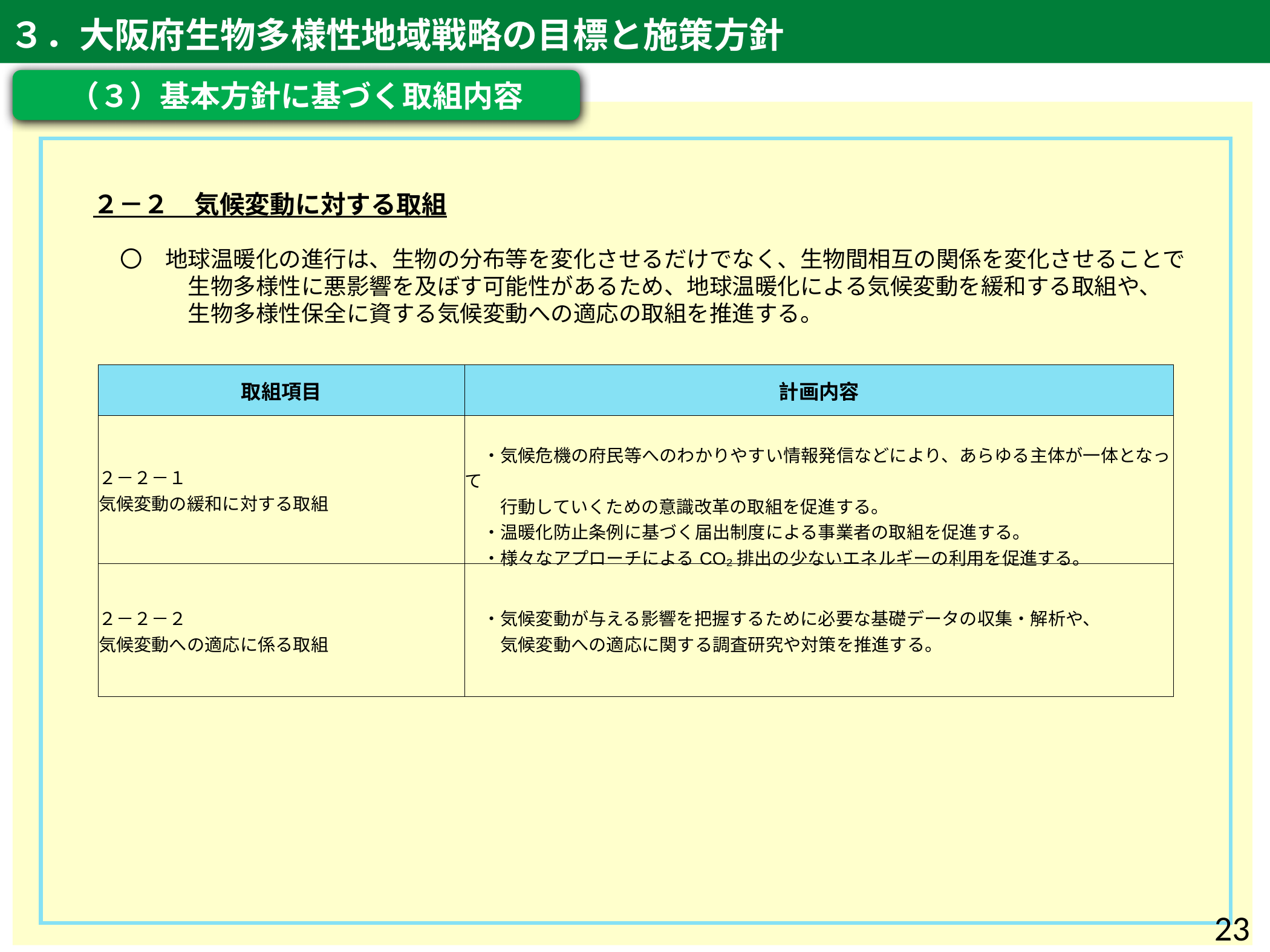

３．大阪府生物多様性地域戦略の目標と施策方針
（３）基本方針に基づく取組内容

２－２　気候変動に対する取組
〇　地球温暖化の進行は、生物の分布等を変化させるだけでなく、生物間相互の関係を変化させることで
　　　生物多様性に悪影響を及ぼす可能性があるため、地球温暖化による気候変動を緩和する取組や、
　　　生物多様性保全に資する気候変動への適応の取組を推進する。
| 取組項目 | 計画内容 |
| --- | --- |
| ２－２－１ 気候変動の緩和に対する取組 | ・気候危機の府民等へのわかりやすい情報発信などにより、あらゆる主体が一体となって 　　行動していくための意識改革の取組を促進する。 　・温暖化防止条例に基づく届出制度による事業者の取組を促進する。 　・様々なアプローチによるCO₂排出の少ないエネルギーの利用を促進する。 |
| ２－２－２ 気候変動への適応に係る取組 | ・気候変動が与える影響を把握するために必要な基礎データの収集・解析や、 　　気候変動への適応に関する調査研究や対策を推進する。 |
23